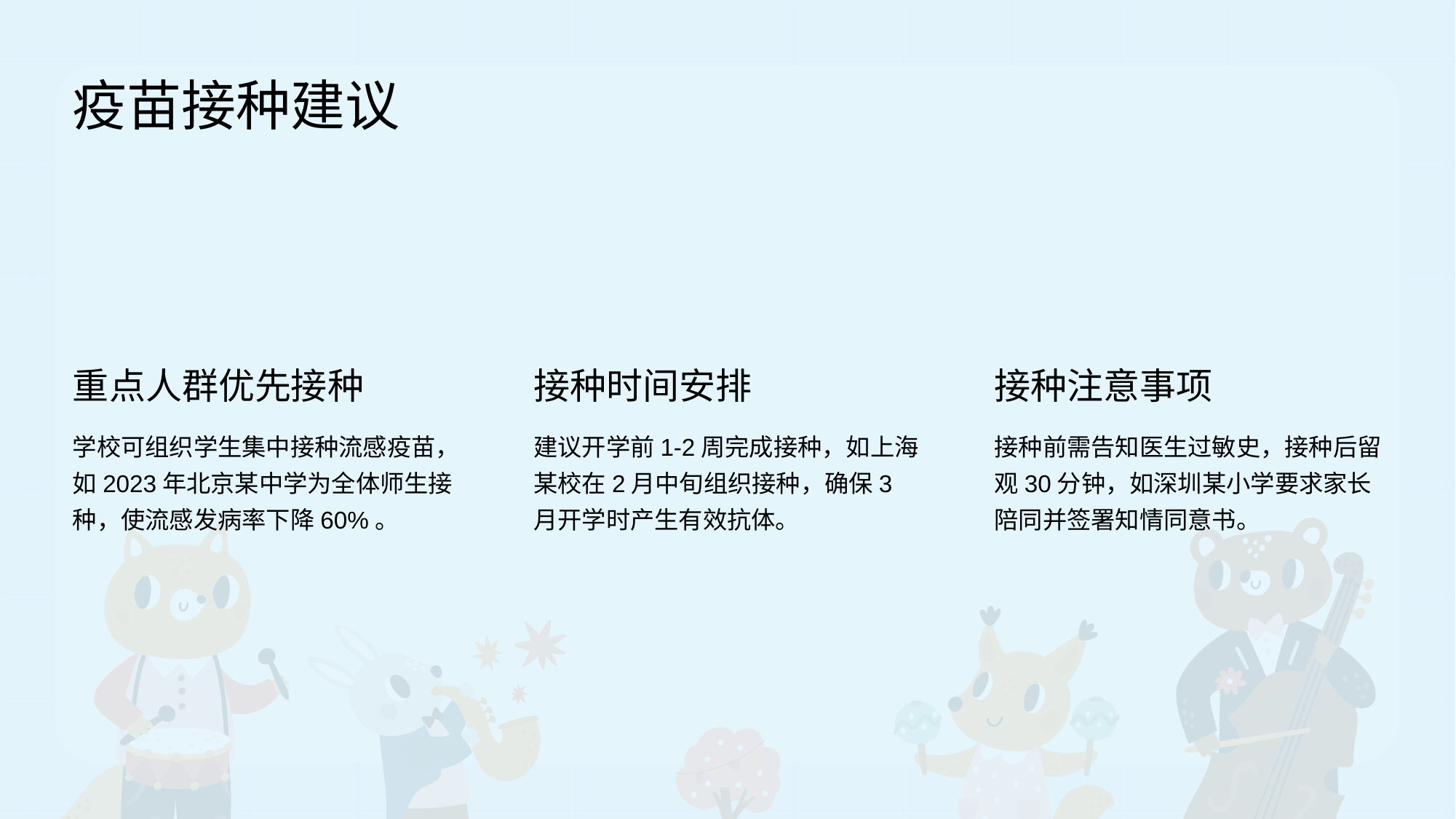

疫苗接种建议
重点人群优先接种
接种时间安排
接种注意事项
学校可组织学生集中接种流感疫苗，如2023年北京某中学为全体师生接种，使流感发病率下降60%。
建议开学前1-2周完成接种，如上海某校在2月中旬组织接种，确保3月开学时产生有效抗体。
接种前需告知医生过敏史，接种后留观30分钟，如深圳某小学要求家长陪同并签署知情同意书。